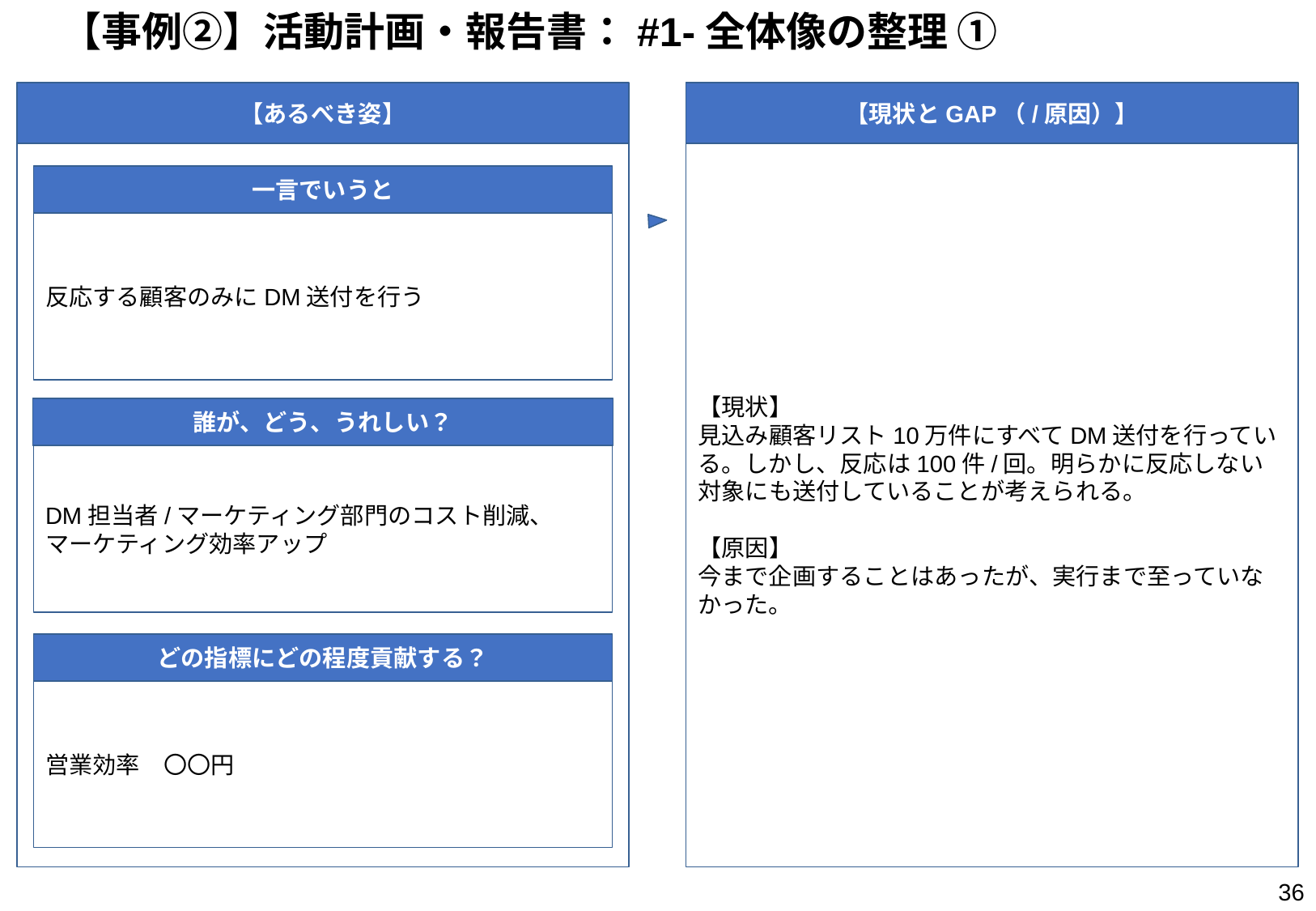

# 【事例②】活動計画・報告書：#1-全体像の整理 ①
【あるべき姿】

一言でいうと
反応する顧客のみにDM送付を行う
誰が、どう、うれしい？
DM担当者/マーケティング部門のコスト削減、マーケティング効率アップ
どの指標にどの程度貢献する？
営業効率　〇〇円
【現状】
見込み顧客リスト10万件にすべてDM送付を行っている。しかし、反応は100件/回。明らかに反応しない対象にも送付していることが考えられる。
【原因】
今まで企画することはあったが、実行まで至っていなかった。
【現状とGAP（/原因）】

36